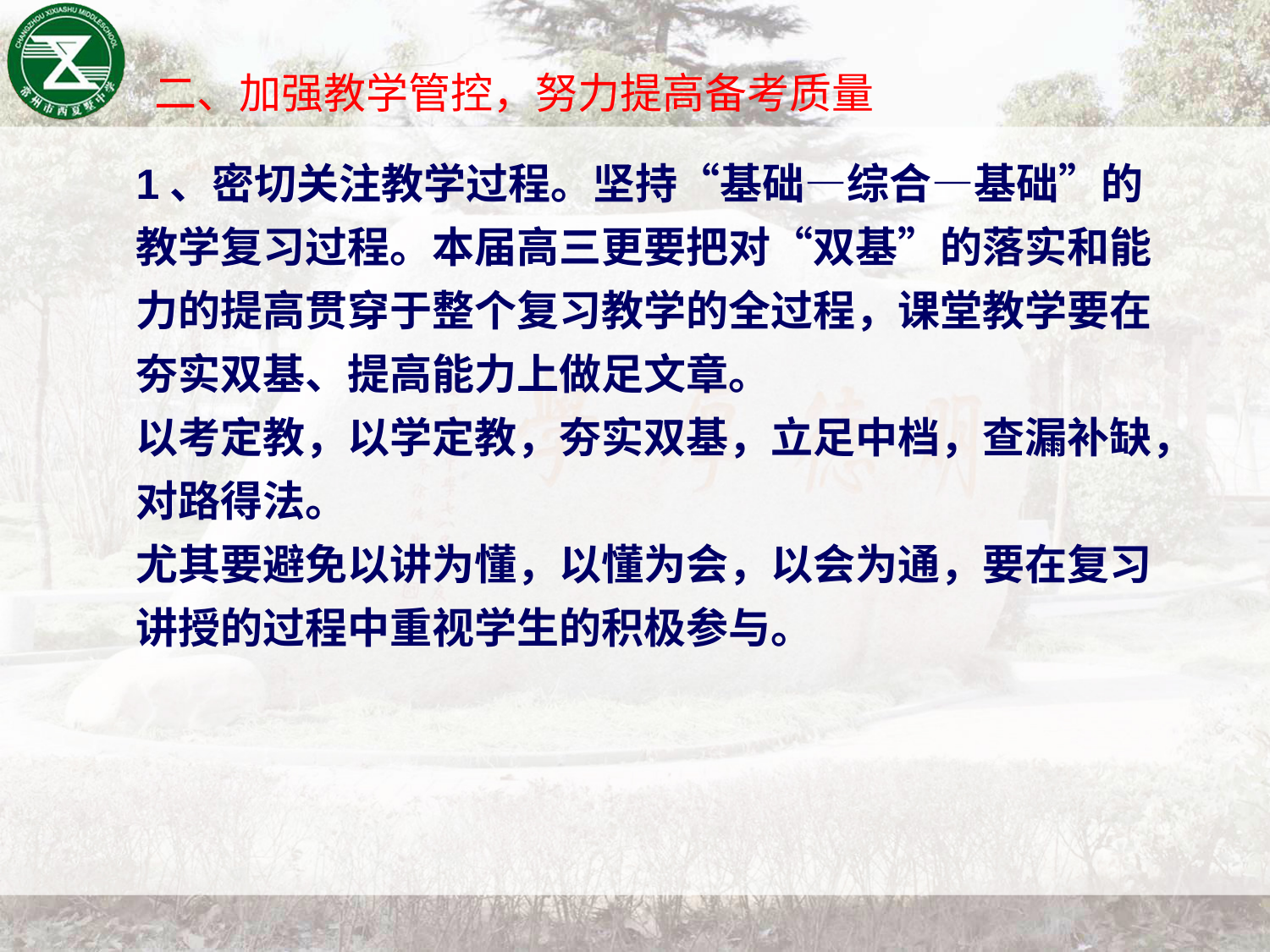

二、加强教学管控，努力提高备考质量
1、密切关注教学过程。坚持“基础—综合—基础”的教学复习过程。本届高三更要把对“双基”的落实和能力的提高贯穿于整个复习教学的全过程，课堂教学要在夯实双基、提高能力上做足文章。
以考定教，以学定教，夯实双基，立足中档，查漏补缺，对路得法。
尤其要避免以讲为懂，以懂为会，以会为通，要在复习讲授的过程中重视学生的积极参与。